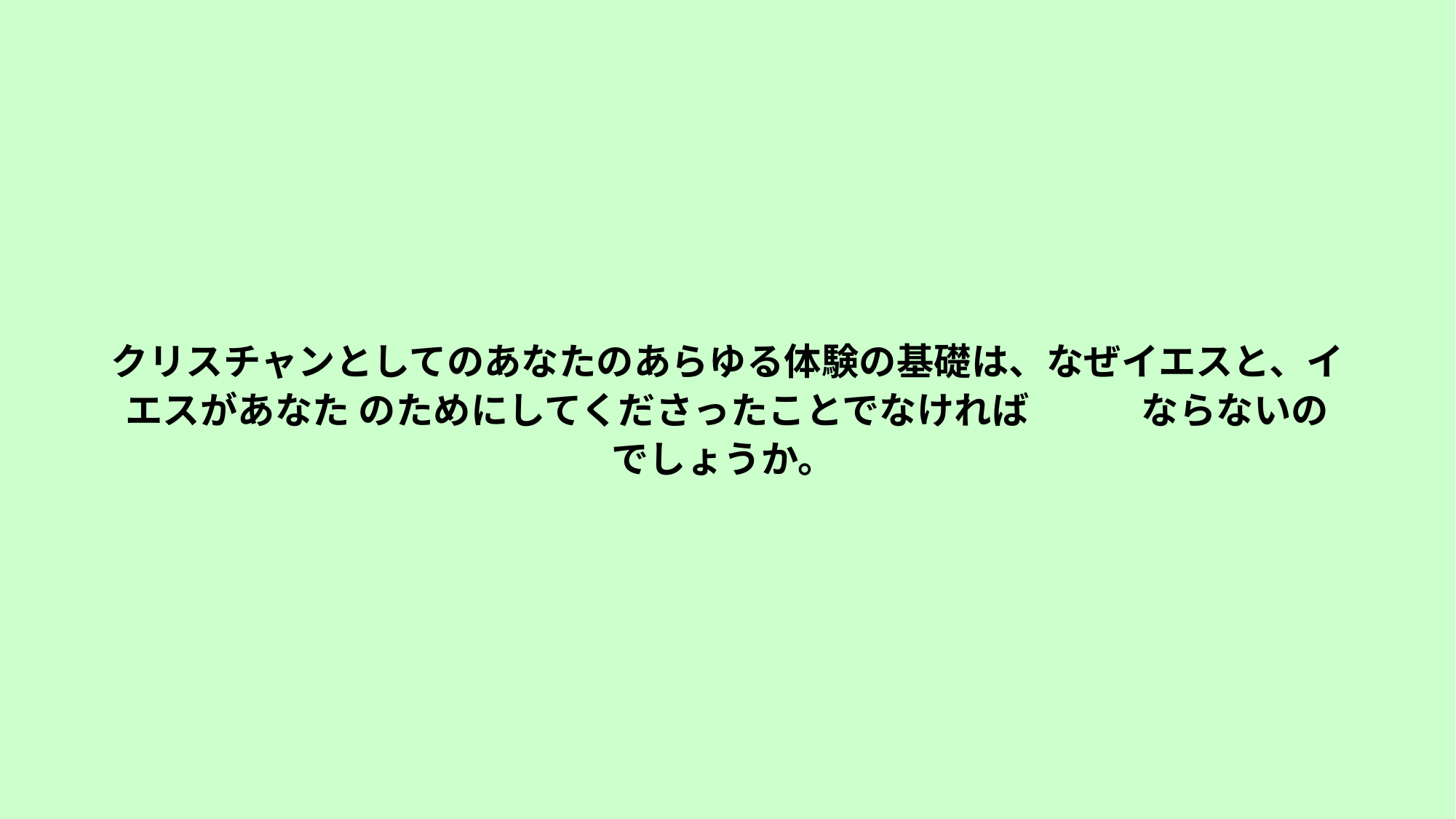

# クリスチャンとしてのあなたのあらゆる体験の基礎は、なぜイエスと、イエスがあなた のためにしてくださったことでなければ　　　ならないのでしょうか。